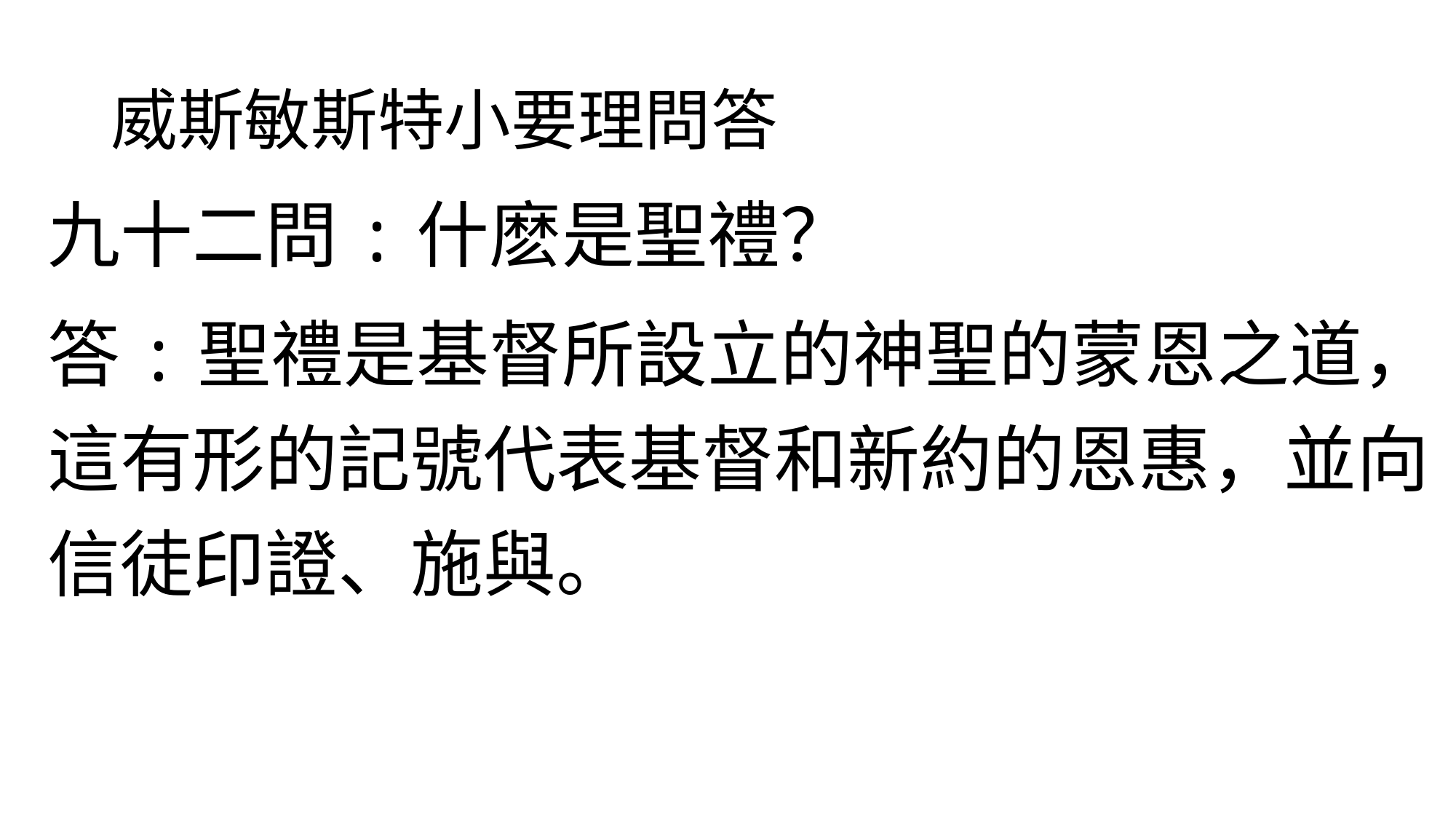

# 威斯敏斯特小要理問答
九十二問:什麽是聖禮？
答:聖禮是基督所設立的神聖的蒙恩之道，這有形的記號代表基督和新約的恩惠，並向信徒印證、施與。